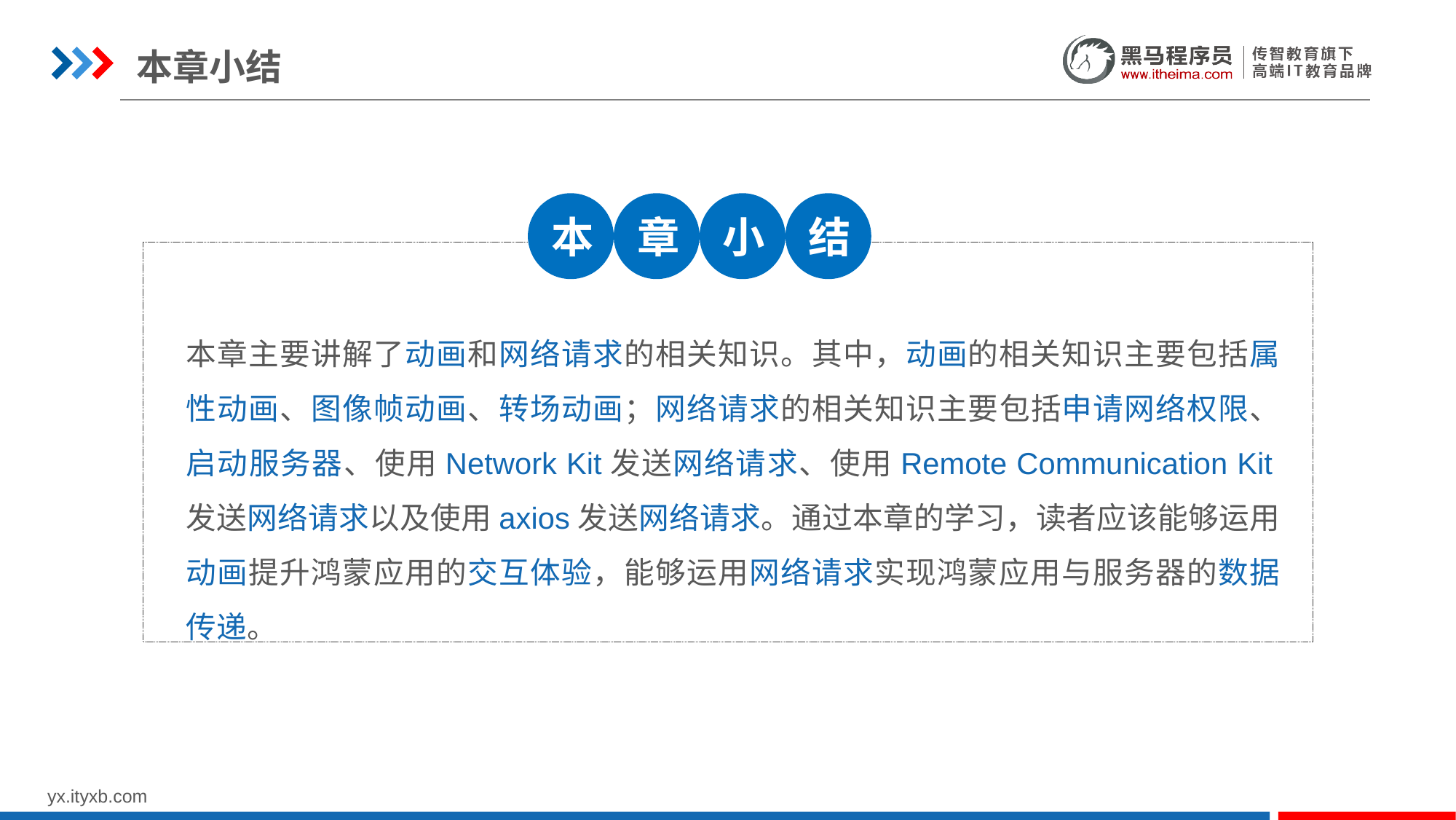

本章小结
本
章
小
结

本章主要讲解了动画和网络请求的相关知识。其中，动画的相关知识主要包括属性动画、图像帧动画、转场动画；网络请求的相关知识主要包括申请网络权限、启动服务器、使用Network Kit发送网络请求、使用Remote Communication Kit发送网络请求以及使用axios发送网络请求。通过本章的学习，读者应该能够运用动画提升鸿蒙应用的交互体验，能够运用网络请求实现鸿蒙应用与服务器的数据传递。